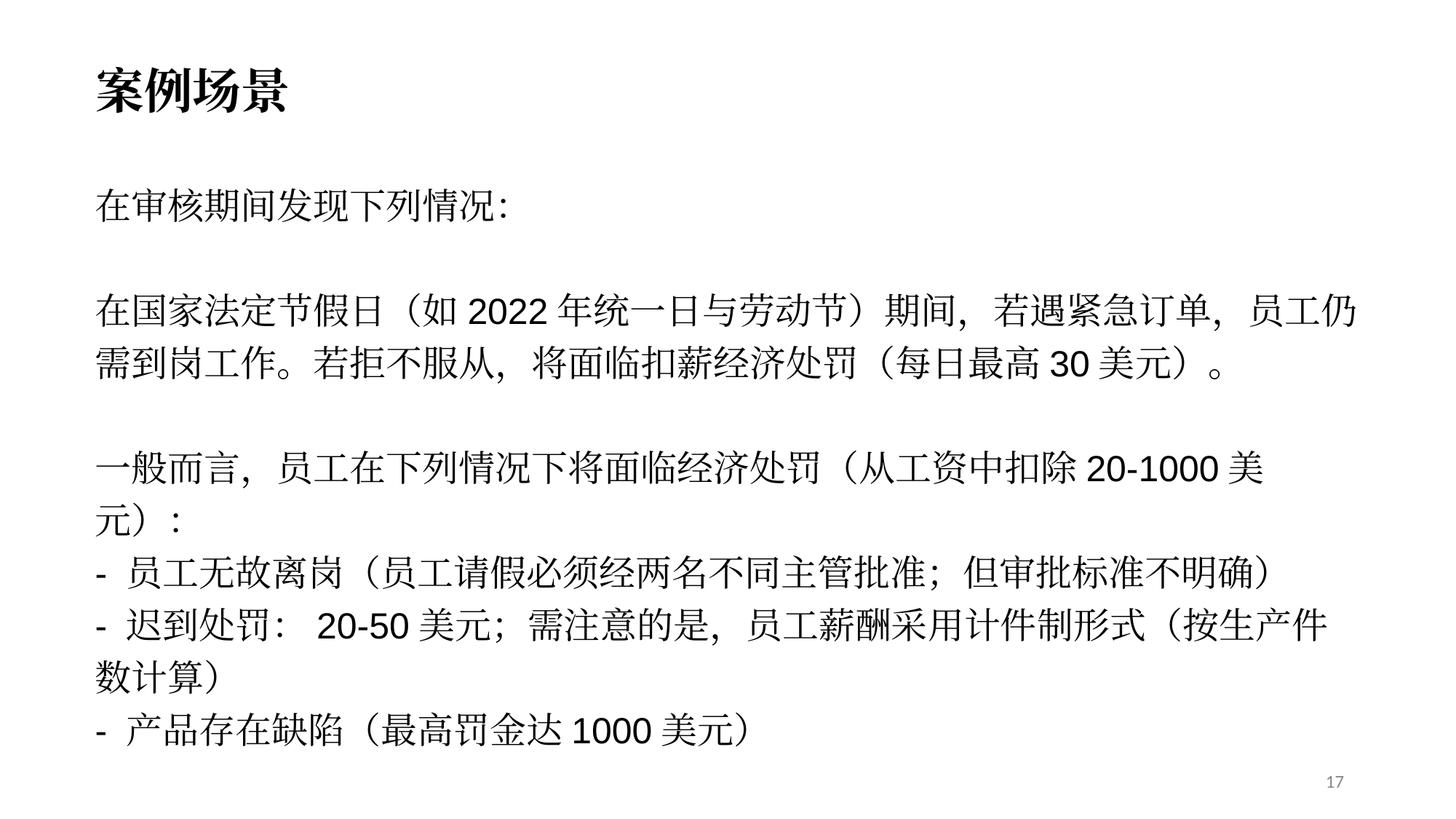

案例场景
在审核期间发现下列情况：
在国家法定节假日（如2022年统一日与劳动节）期间，若遇紧急订单，员工仍需到岗工作。若拒不服从，将面临扣薪经济处罚（每日最高30美元）。
一般而言，员工在下列情况下将面临经济处罚（从工资中扣除20-1000美元）：
- 员工无故离岗（员工请假必须经两名不同主管批准；但审批标准不明确）
- 迟到处罚：20-50美元；需注意的是，员工薪酬采用计件制形式（按生产件数计算）
- 产品存在缺陷（最高罚金达1000美元）
17